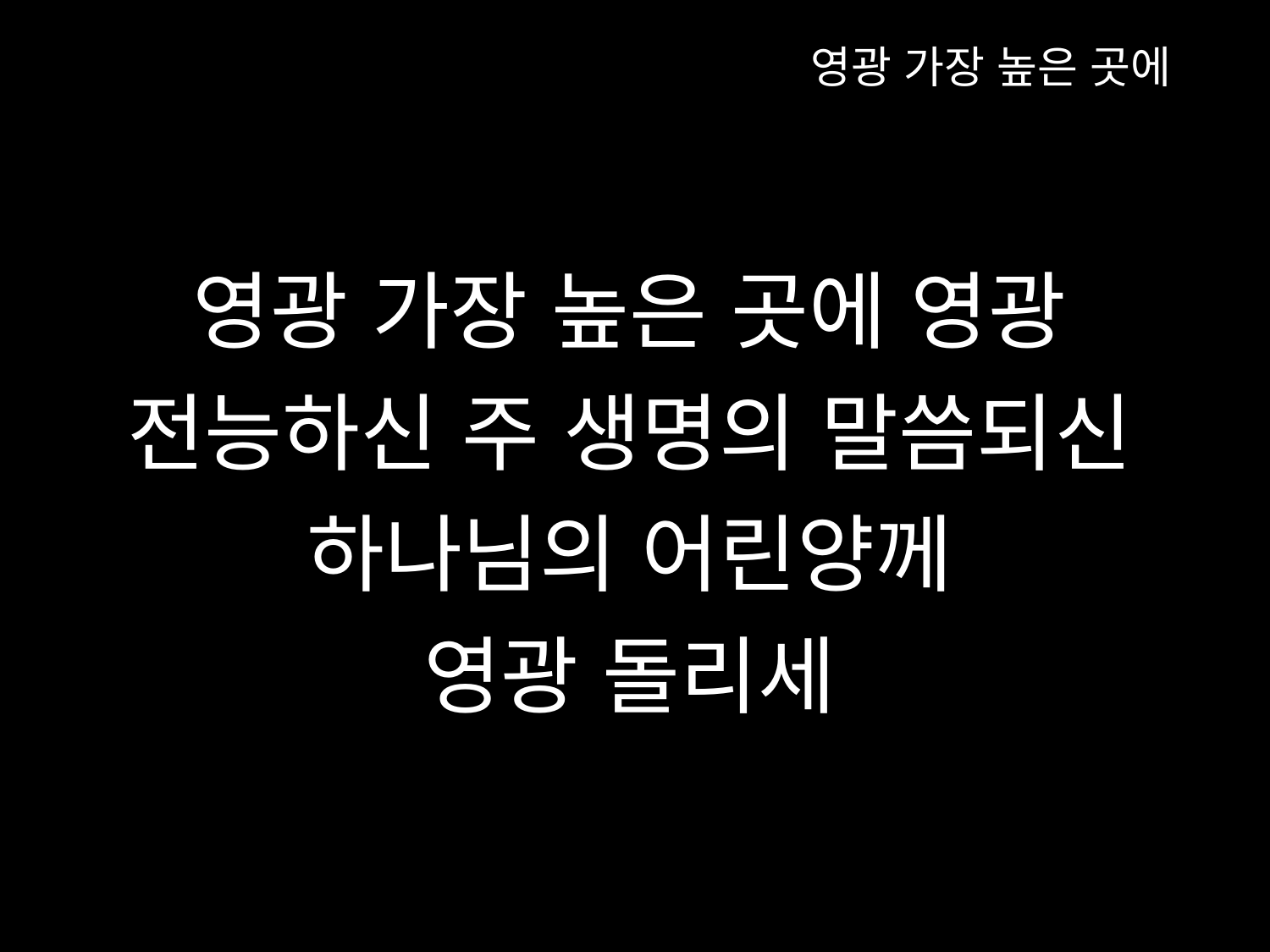

영광 가장 높은 곳에
영광 가장 높은 곳에 영광
전능하신 주 생명의 말씀되신
하나님의 어린양께
영광 돌리세